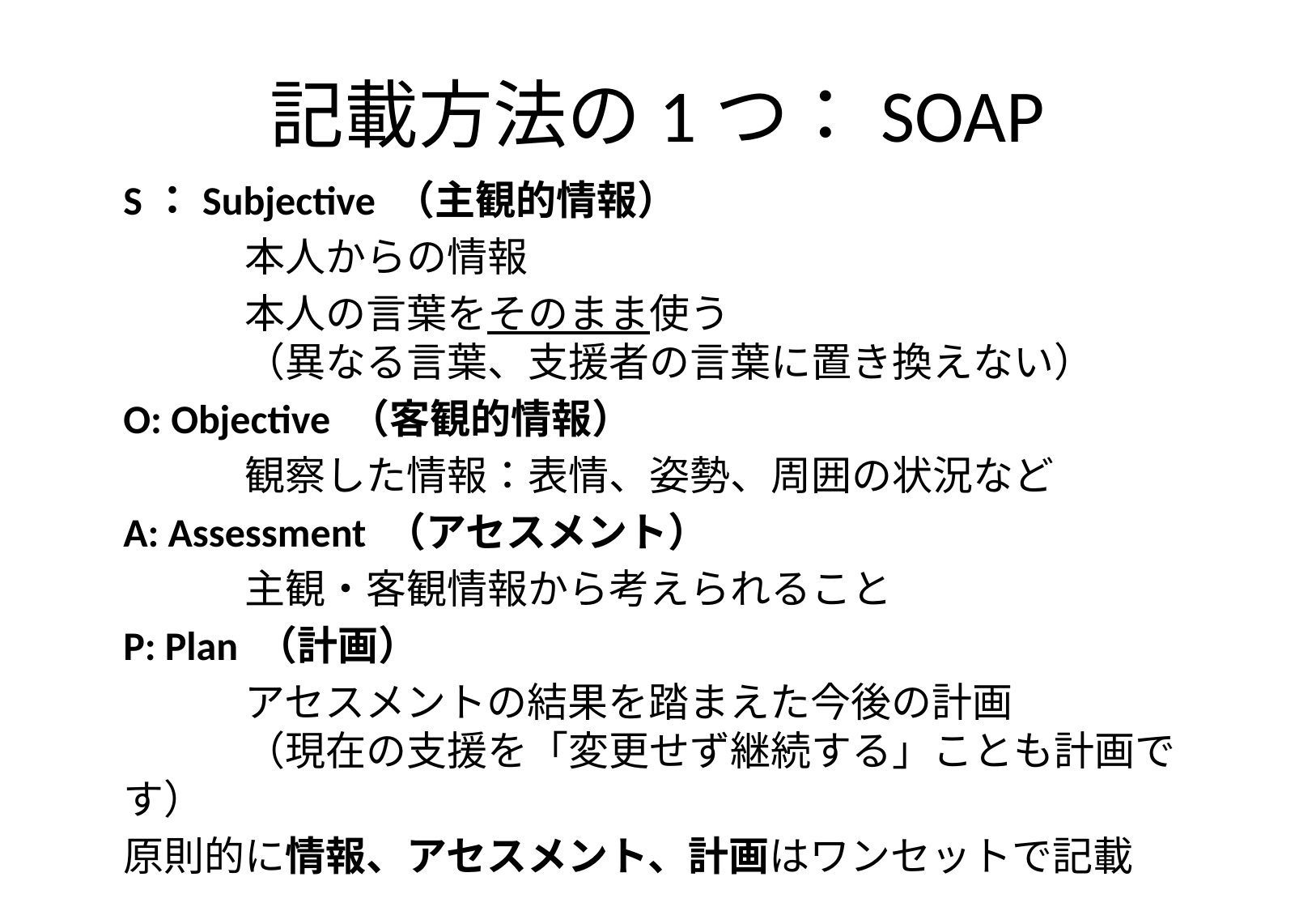

# 記載方法の1つ：SOAP
S：Subjective （主観的情報）
	本人からの情報
	本人の言葉をそのまま使う
	（異なる言葉、支援者の言葉に置き換えない）
O: Objective （客観的情報）
	観察した情報：表情、姿勢、周囲の状況など
A: Assessment （アセスメント）
	主観・客観情報から考えられること
P: Plan （計画）
	アセスメントの結果を踏まえた今後の計画
	（現在の支援を「変更せず継続する」ことも計画です）
原則的に情報、アセスメント、計画はワンセットで記載